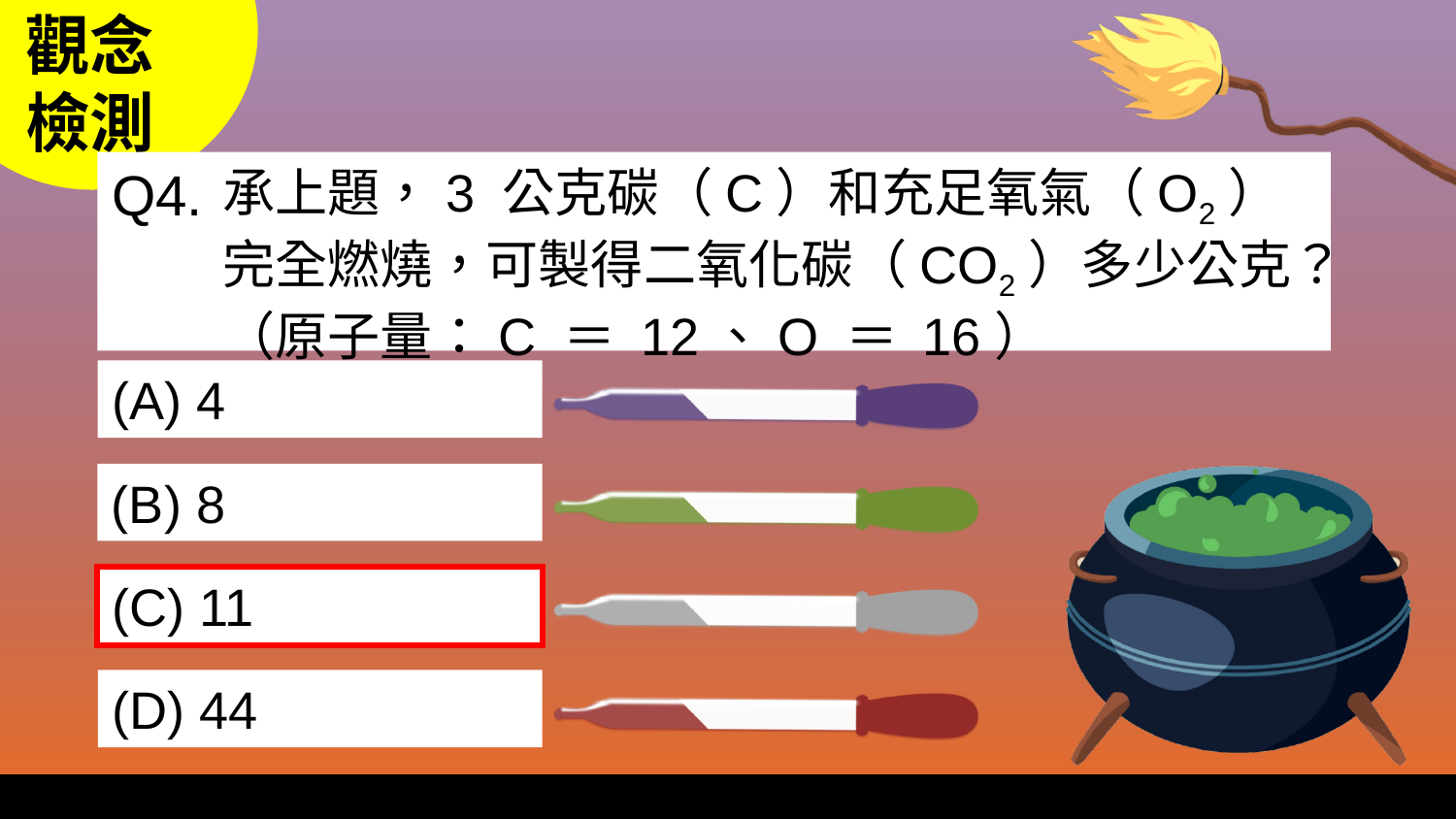

Q4.

承上題，3 公克碳（C）和充足氧氣（O2）完全燃燒，可製得二氧化碳（CO2）多少公克？（原子量：C ＝ 12、O ＝ 16）
(A) 4
(B) 8

(C) 11
(D) 44